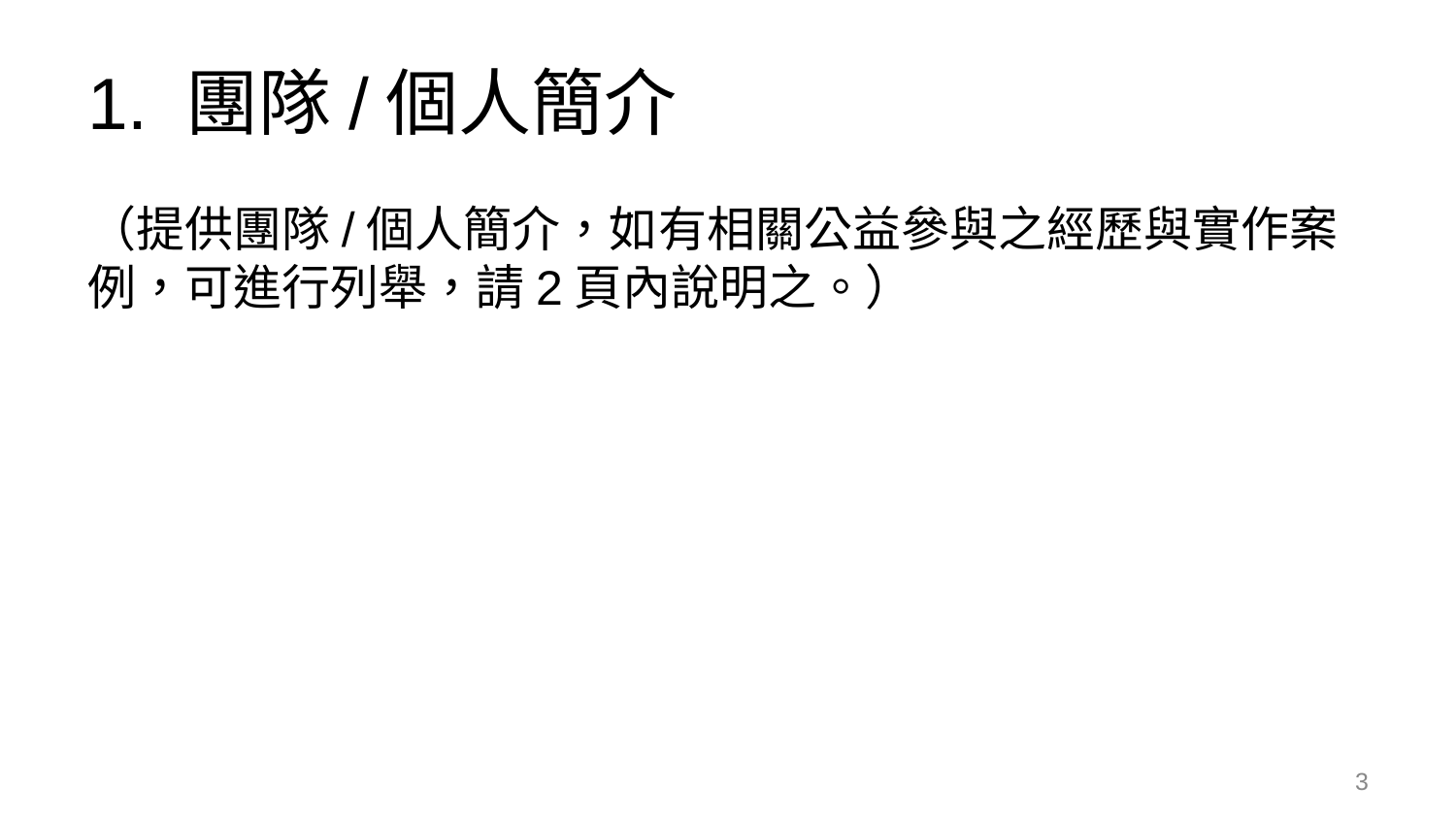

# 1. 團隊/個人簡介
（提供團隊/個人簡介，如有相關公益參與之經歷與實作案例，可進行列舉，請2頁內說明之。）
3